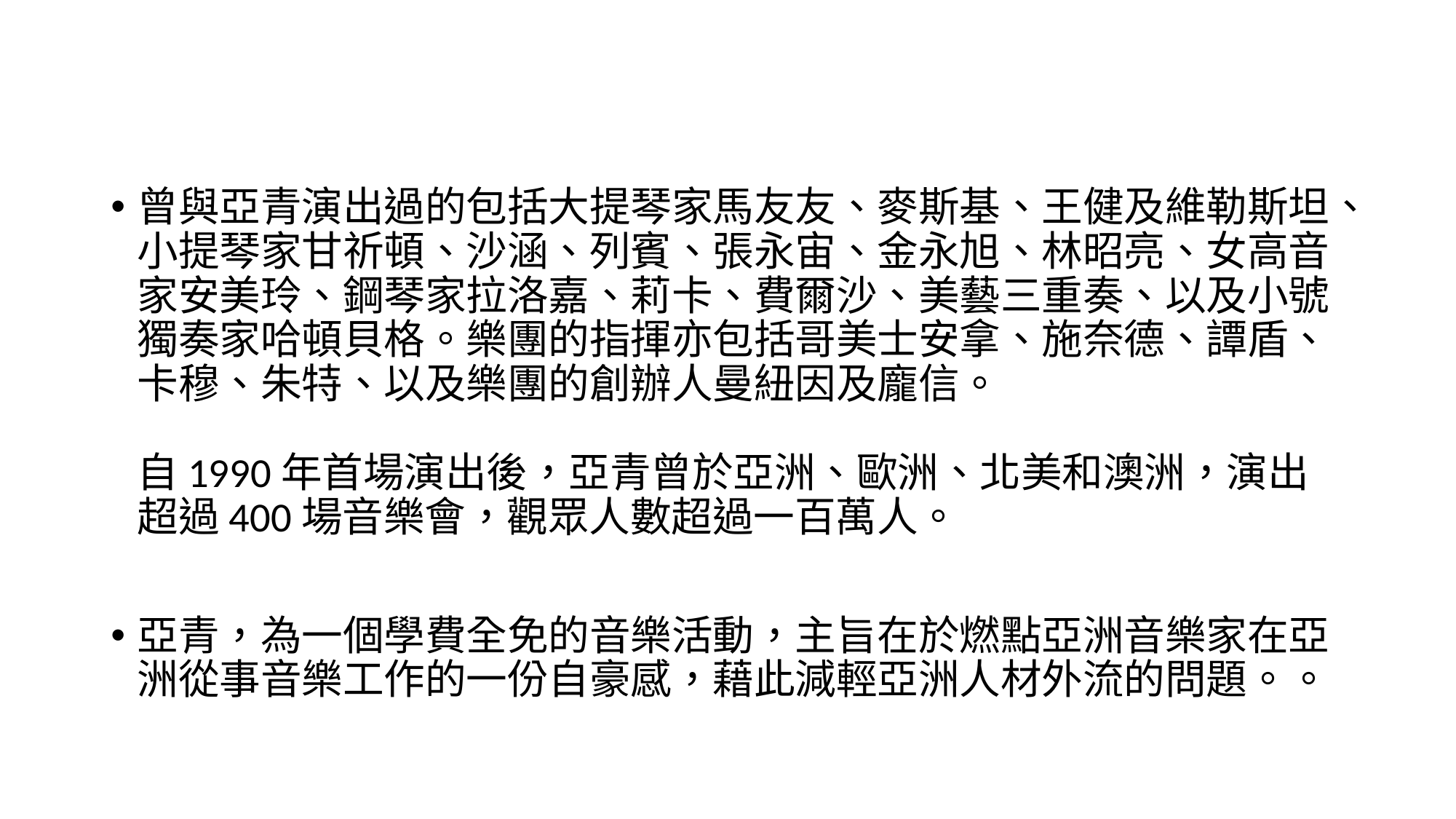

#
曾與亞青演出過的包括大提琴家馬友友、麥斯基、王健及維勒斯坦、小提琴家甘祈頓、沙涵、列賓、張永宙、金永旭、林昭亮、女高音家安美玲、鋼琴家拉洛嘉、莉卡、費爾沙、美藝三重奏、以及小號獨奏家哈頓貝格。樂團的指揮亦包括哥美士安拿、施奈德、譚盾、 卡穆、朱特、以及樂團的創辦人曼紐因及龐信。
自1990年首場演出後，亞青曾於亞洲、歐洲、北美和澳洲，演出超過400場音樂會，觀眾人數超過一百萬人。

亞青，為一個學費全免的音樂活動，主旨在於燃點亞洲音樂家在亞洲從事音樂工作的一份自豪感，藉此減輕亞洲人材外流的問題。。